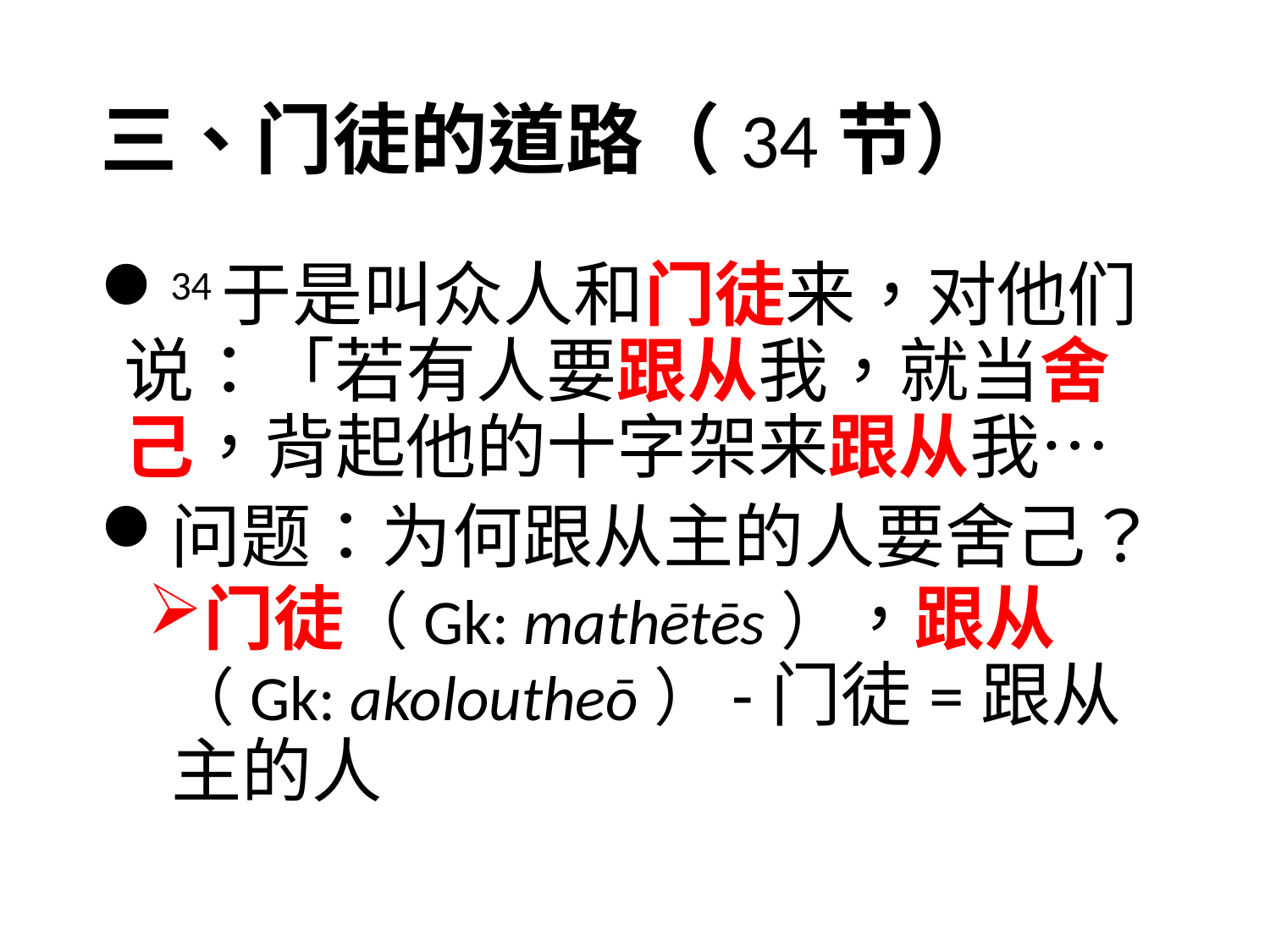

# 三、门徒的道路（34节）
34于是叫众人和门徒来，对他们说：「若有人要跟从我，就当舍己，背起他的十字架来跟从我…
问题：为何跟从主的人要舍己？
门徒（Gk: mathētēs），跟从（Gk: akoloutheō）-门徒=跟从主的人